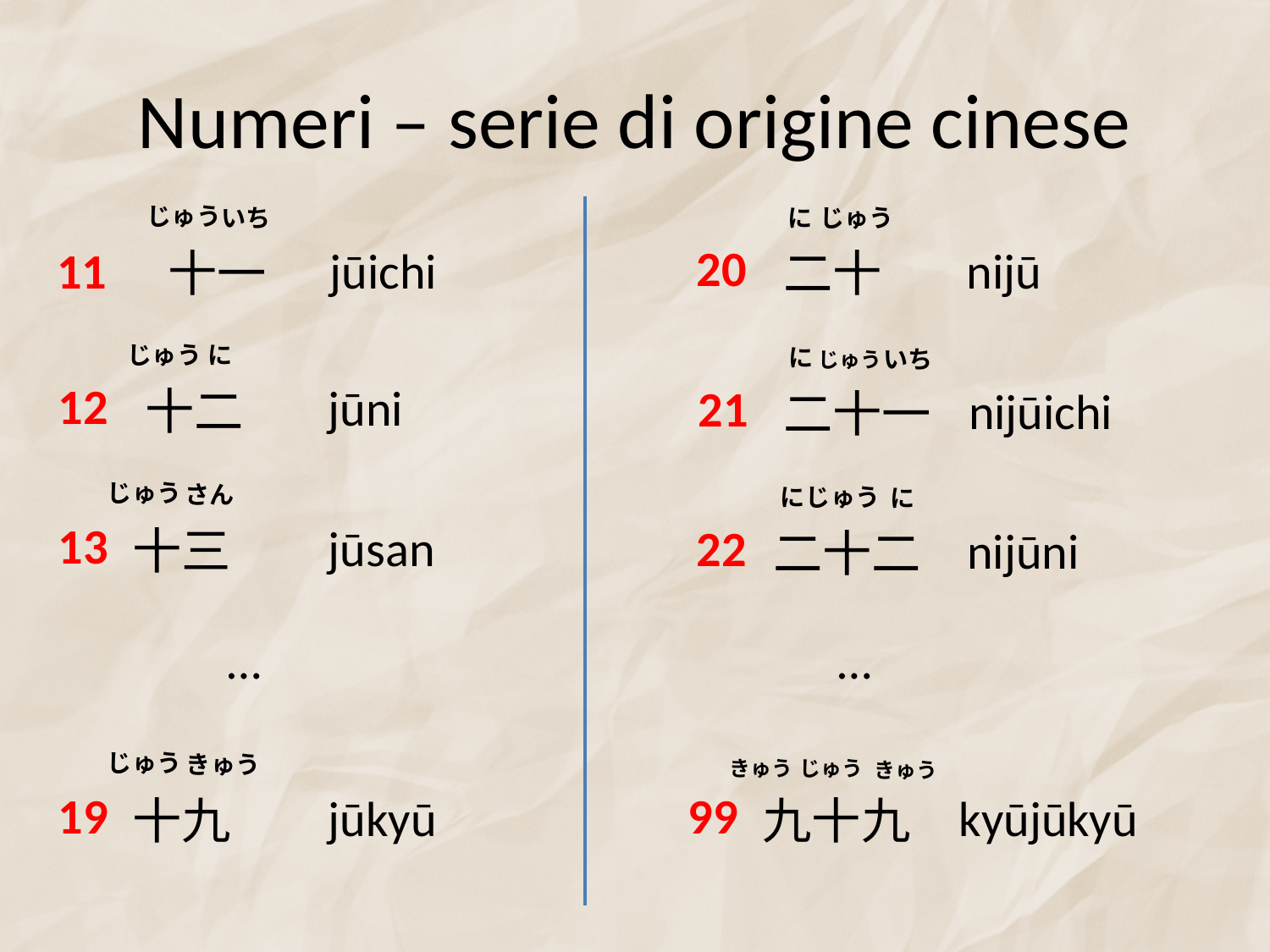

# Numeri – serie di origine cinese
じゅう
いち
じゅう
に
20
11
jūichi
nijū
十一
二十
じゅう
に
に
いち
じゅう
12
jūni
21
十二
nijūichi
二十一
じゅう
さん
に
じゅう
に
13
jūsan
22
十三
nijūni
二十二
…
…
じゅう
きゅう
きゅう
じゅう
きゅう
19
99
jūkyū
kyūjūkyū
十九
九十九